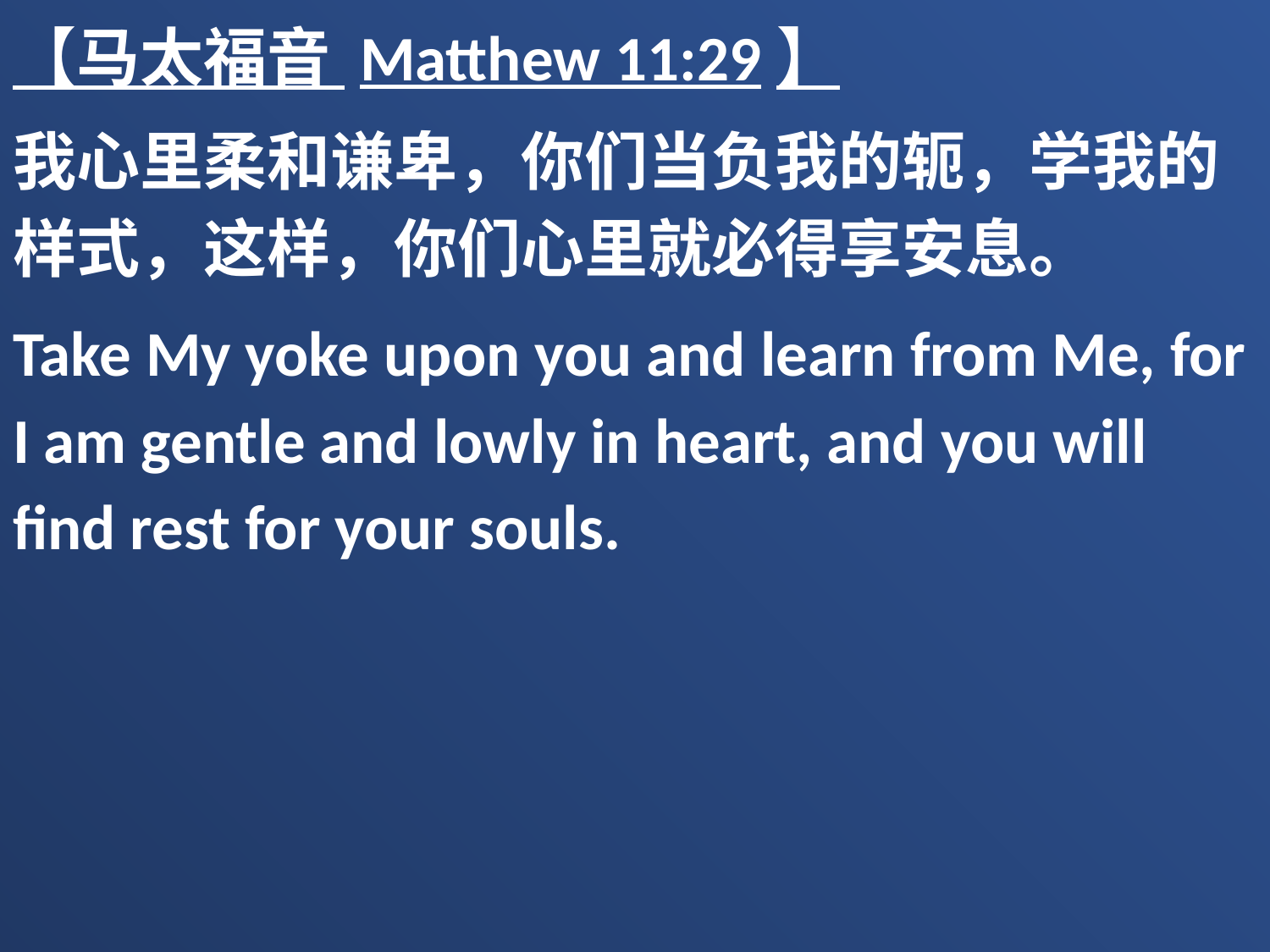

【马太福音 Matthew 11:29】
我心里柔和谦卑，你们当负我的轭，学我的样式，这样，你们心里就必得享安息。
Take My yoke upon you and learn from Me, for I am gentle and lowly in heart, and you will find rest for your souls.